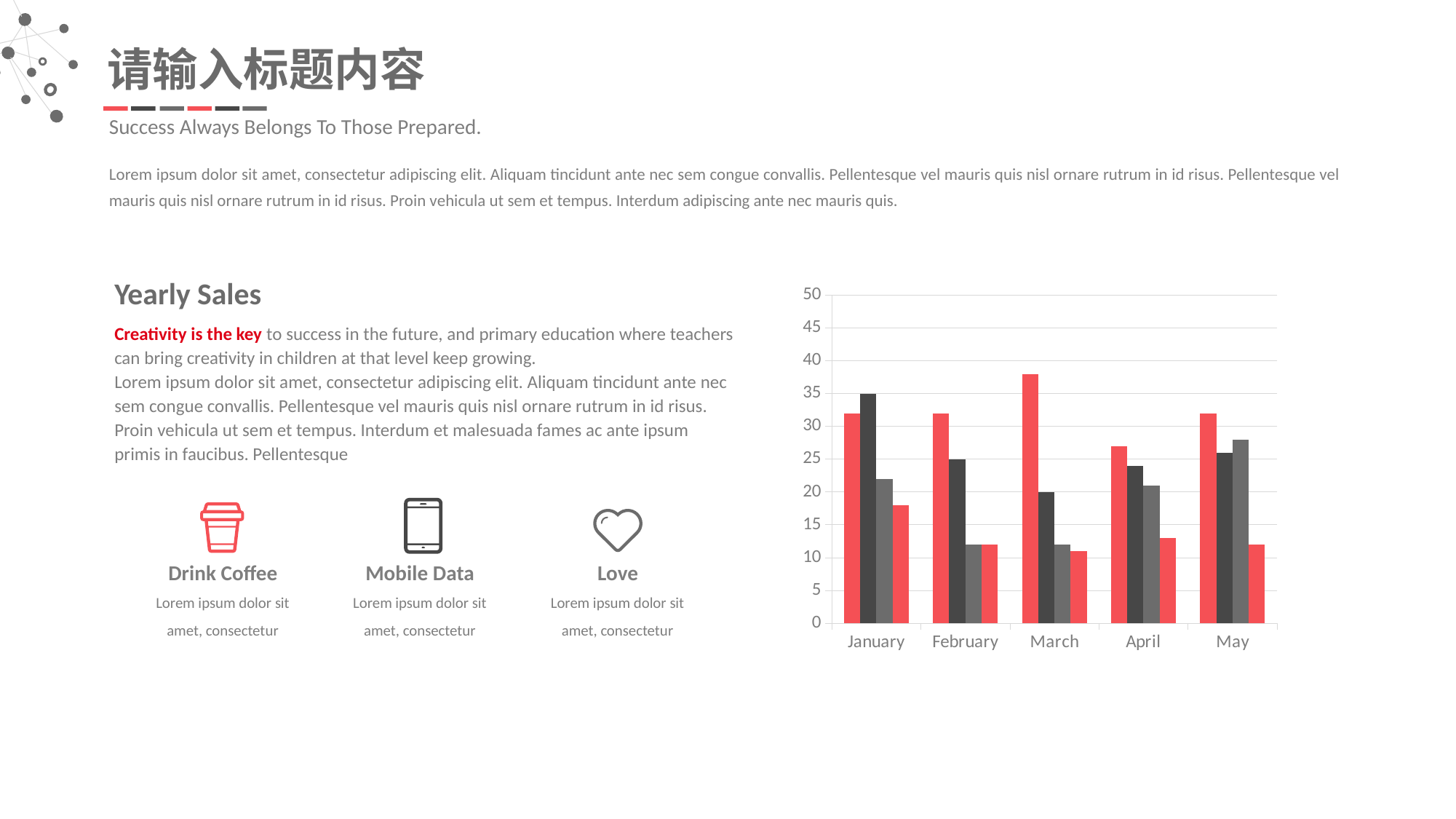

请输入标题内容

Success Always Belongs To Those Prepared.

Lorem ipsum dolor sit amet, consectetur adipiscing elit. Aliquam tincidunt ante nec sem congue convallis. Pellentesque vel mauris quis nisl ornare rutrum in id risus. Pellentesque vel mauris quis nisl ornare rutrum in id risus. Proin vehicula ut sem et tempus. Interdum adipiscing ante nec mauris quis.
Yearly Sales

### Chart

| Category | Series 1 | Series 3 | Series 2 | Series 4 |
|---|---|---|---|---|
| January | 32.0 | 35.0 | 22.0 | 18.0 |
| February | 32.0 | 25.0 | 12.0 | 12.0 |
| March | 38.0 | 20.0 | 12.0 | 11.0 |
| April | 27.0 | 24.0 | 21.0 | 13.0 |
| May | 32.0 | 26.0 | 28.0 | 12.0 |
Creativity is the key to success in the future, and primary education where teachers can bring creativity in children at that level keep growing.
Lorem ipsum dolor sit amet, consectetur adipiscing elit. Aliquam tincidunt ante nec sem congue convallis. Pellentesque vel mauris quis nisl ornare rutrum in id risus. Proin vehicula ut sem et tempus. Interdum et malesuada fames ac ante ipsum primis in faucibus. Pellentesque

Drink Coffee
Mobile Data
Love
Lorem ipsum dolor sit amet, consectetur
Lorem ipsum dolor sit amet, consectetur
Lorem ipsum dolor sit amet, consectetur